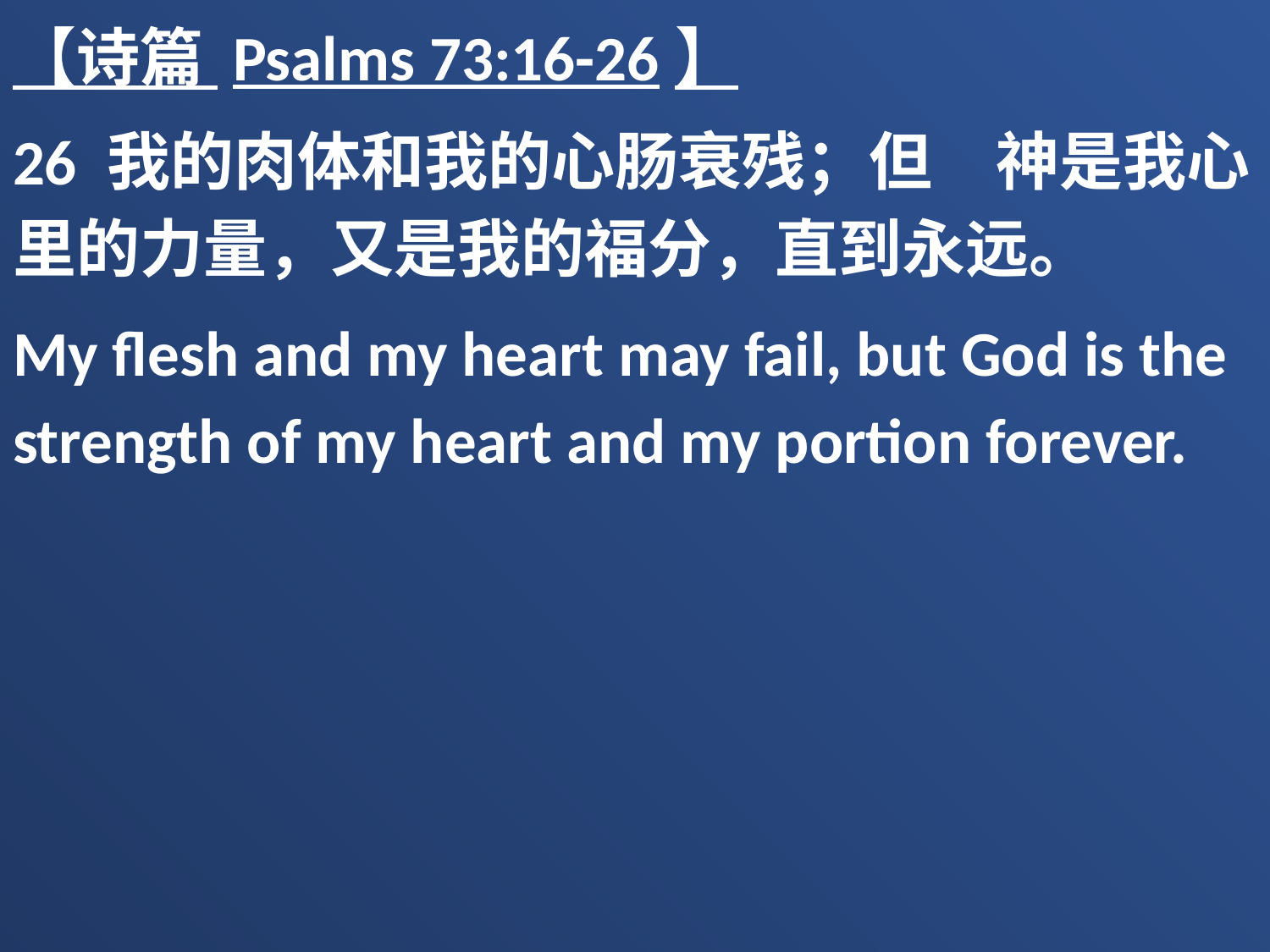

【诗篇 Psalms 73:16-26】
26 我的肉体和我的心肠衰残；但　神是我心里的力量，又是我的福分，直到永远。
My flesh and my heart may fail, but God is the strength of my heart and my portion forever.